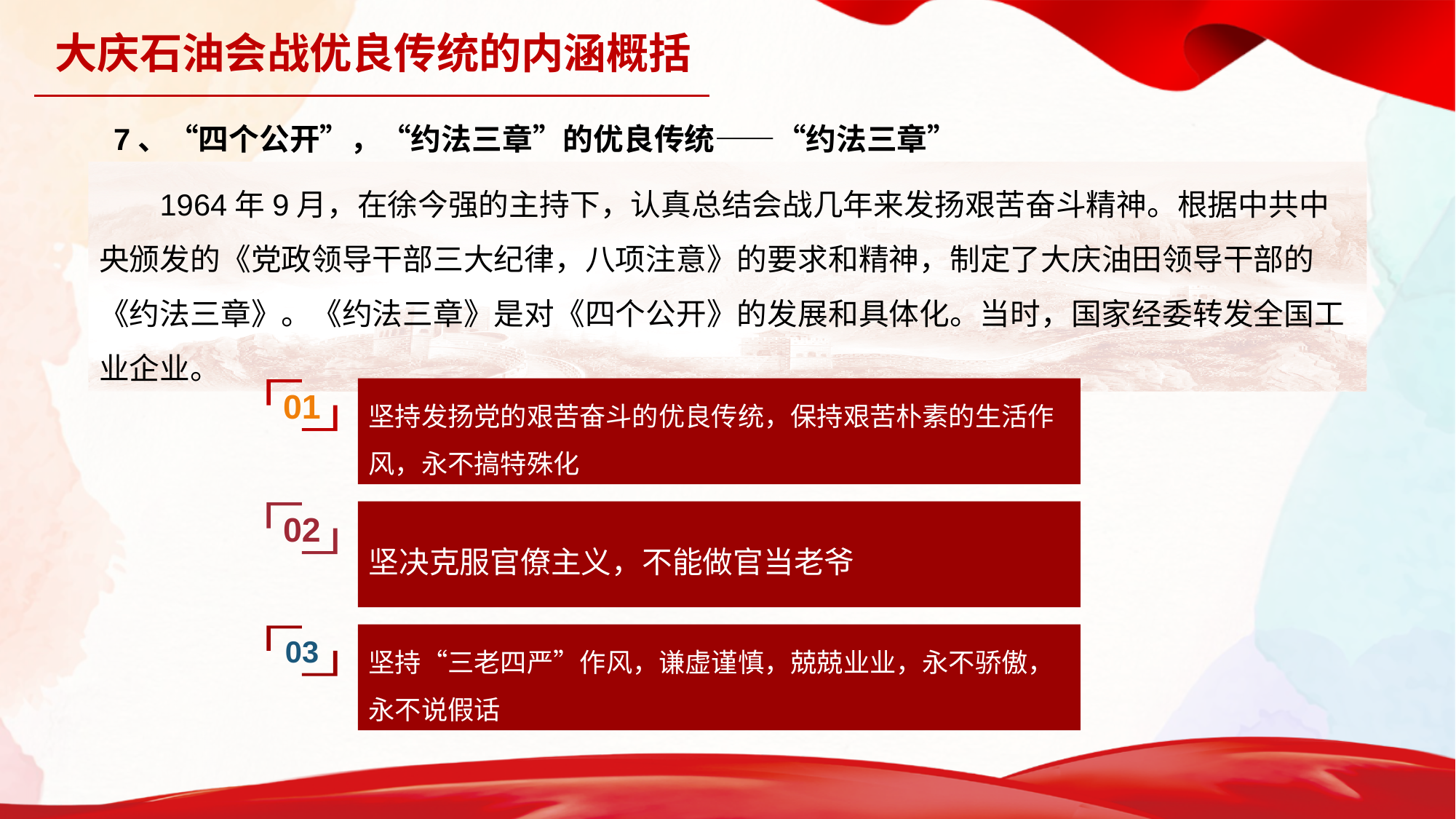

大庆石油会战优良传统的内涵概括
7、“四个公开”，“约法三章”的优良传统——“约法三章”
1964年9月，在徐今强的主持下，认真总结会战几年来发扬艰苦奋斗精神。根据中共中央颁发的《党政领导干部三大纪律，八项注意》的要求和精神，制定了大庆油田领导干部的《约法三章》。《约法三章》是对《四个公开》的发展和具体化。当时，国家经委转发全国工业企业。
坚持发扬党的艰苦奋斗的优良传统，保持艰苦朴素的生活作风，永不搞特殊化
01

坚决克服官僚主义，不能做官当老爷
02
坚持“三老四严”作风，谦虚谨慎，兢兢业业，永不骄傲，永不说假话
03